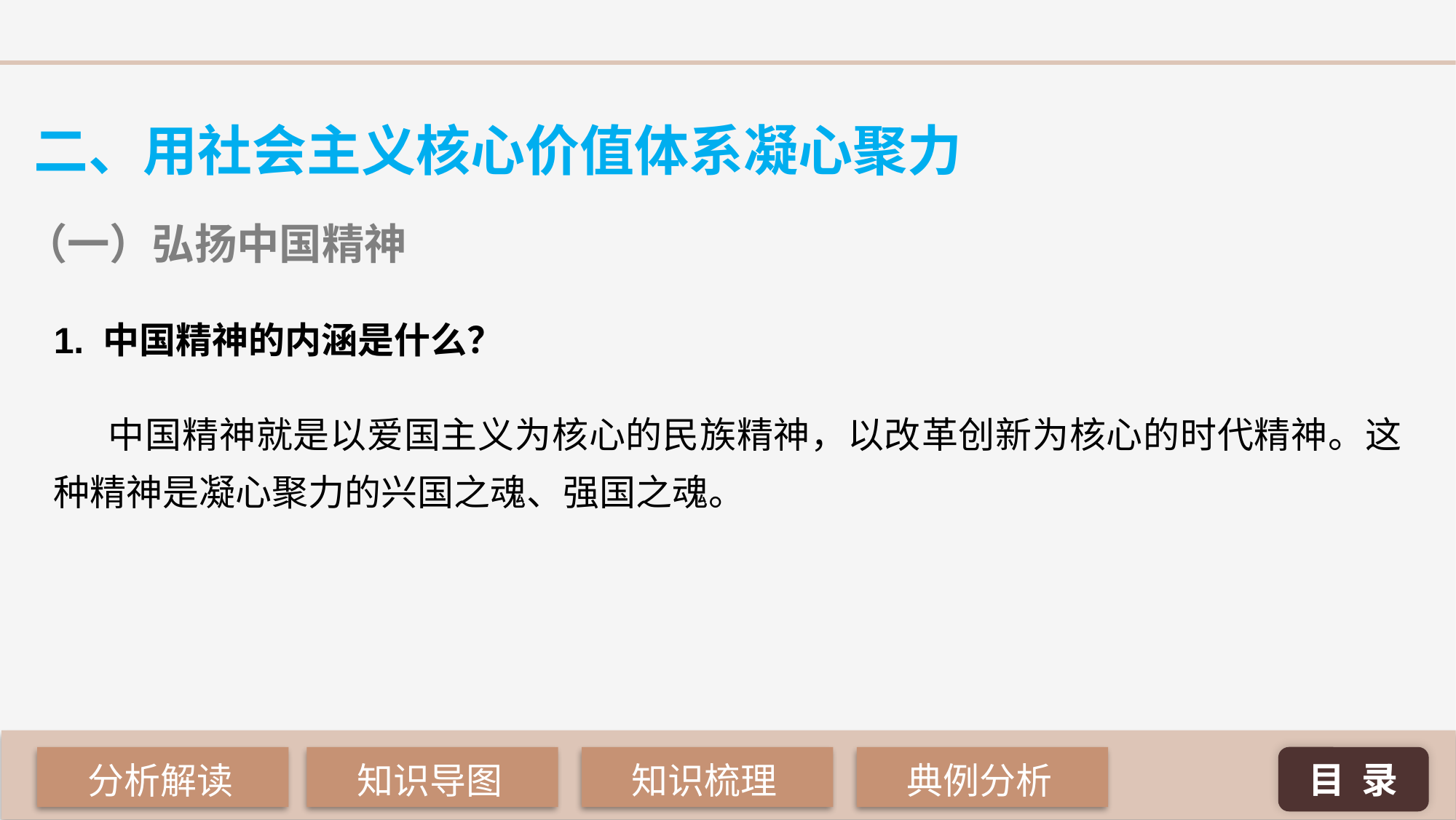

二、用社会主义核心价值体系凝心聚力
（一）弘扬中国精神
1. 中国精神的内涵是什么？
中国精神就是以爱国主义为核心的民族精神，以改革创新为核心的时代精神。这种精神是凝心聚力的兴国之魂、强国之魂。